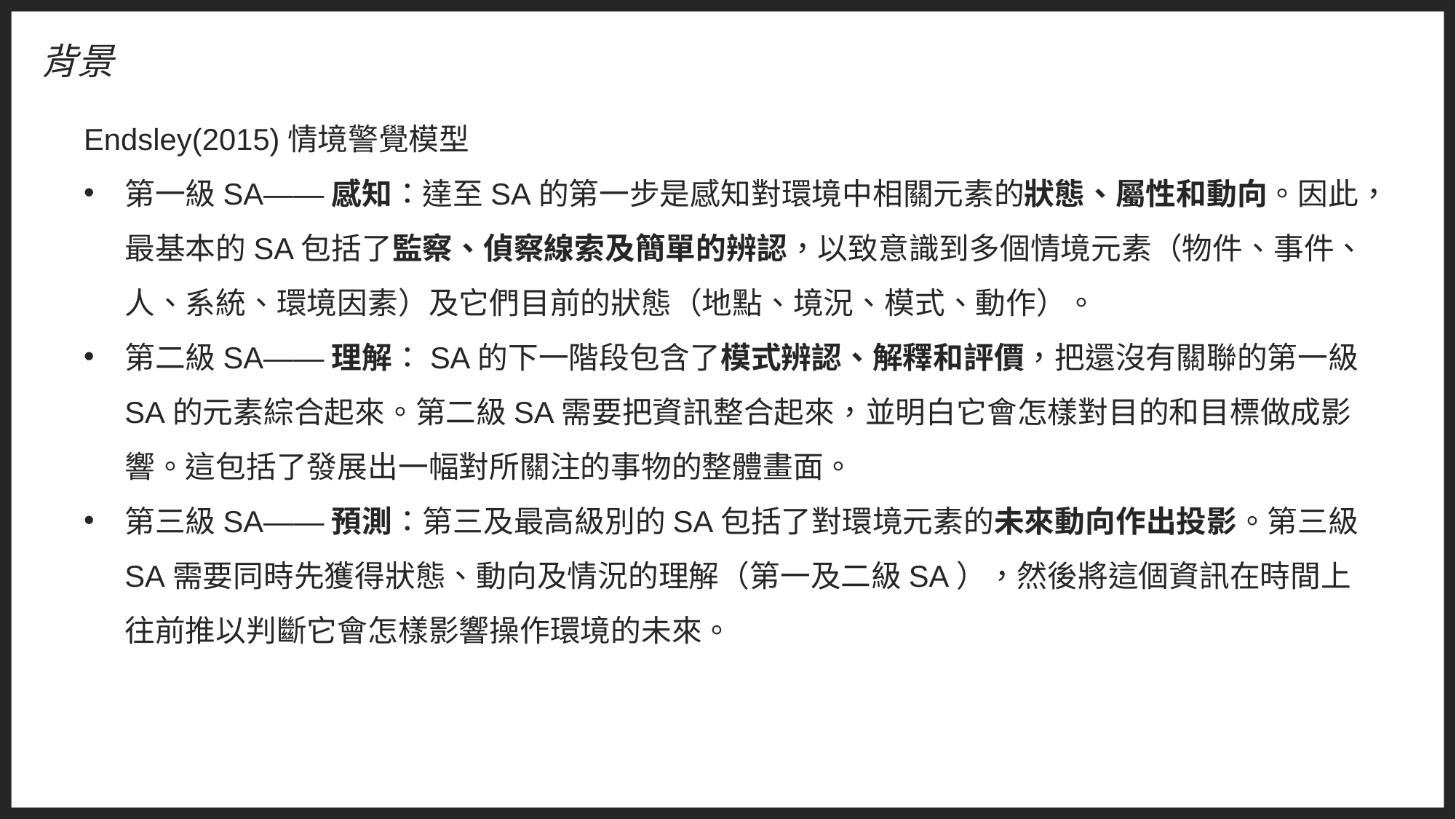

背景
Endsley(2015)情境警覺模型
第一級SA——感知：達至SA的第一步是感知對環境中相關元素的狀態、屬性和動向。因此，最基本的SA包括了監察、偵察線索及簡單的辨認，以致意識到多個情境元素（物件、事件、人、系統、環境因素）及它們目前的狀態（地點、境況、模式、動作）。
第二級SA——理解：SA的下一階段包含了模式辨認、解釋和評價，把還沒有關聯的第一級SA的元素綜合起來。第二級SA需要把資訊整合起來，並明白它會怎樣對目的和目標做成影響。這包括了發展出一幅對所關注的事物的整體畫面。
第三級SA——預測：第三及最高級別的SA包括了對環境元素的未來動向作出投影。第三級SA需要同時先獲得狀態、動向及情況的理解（第一及二級SA），然後將這個資訊在時間上往前推以判斷它會怎樣影響操作環境的未來。